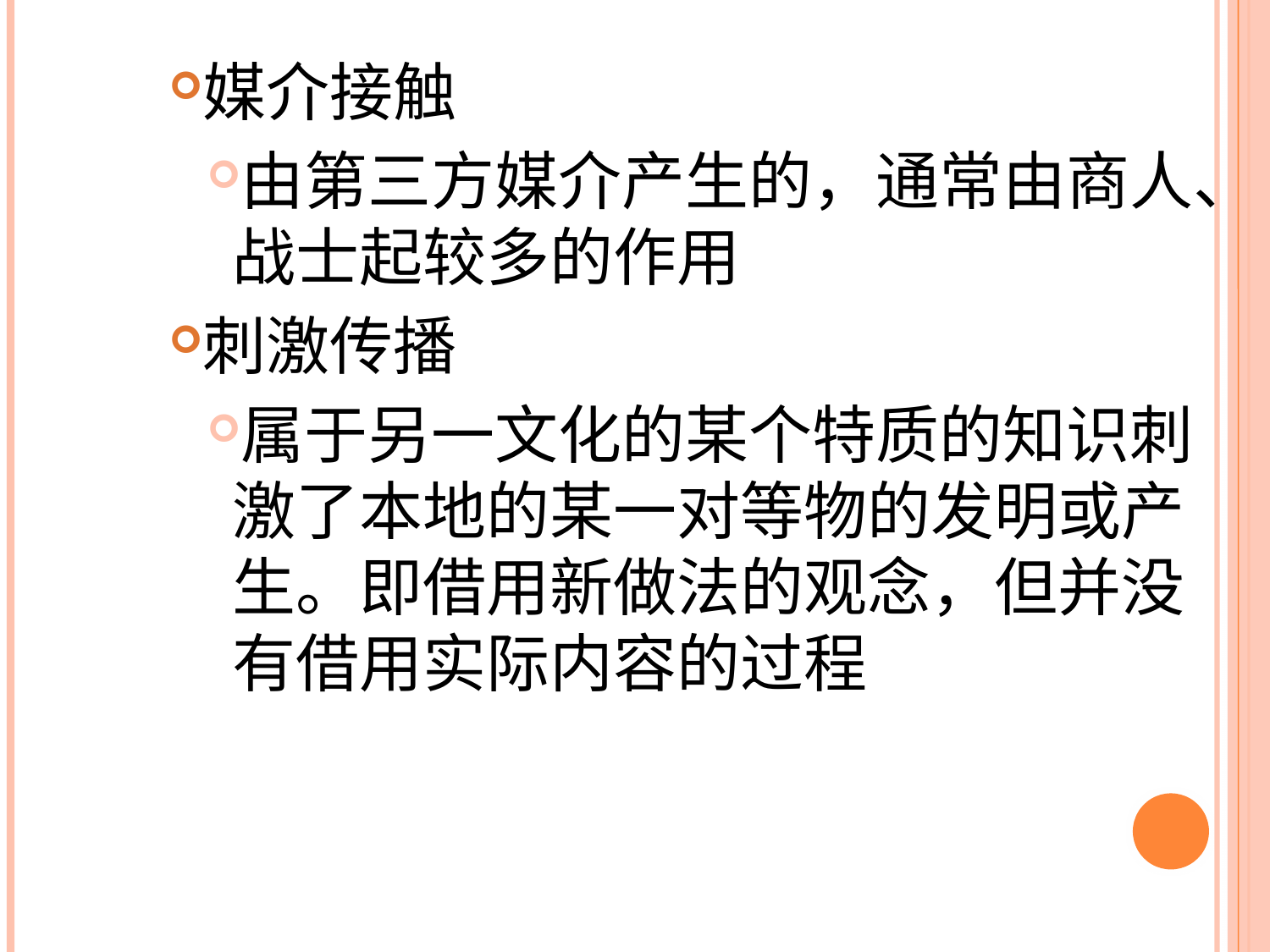

媒介接触
由第三方媒介产生的，通常由商人、战士起较多的作用
刺激传播
属于另一文化的某个特质的知识刺激了本地的某一对等物的发明或产生。即借用新做法的观念，但并没有借用实际内容的过程